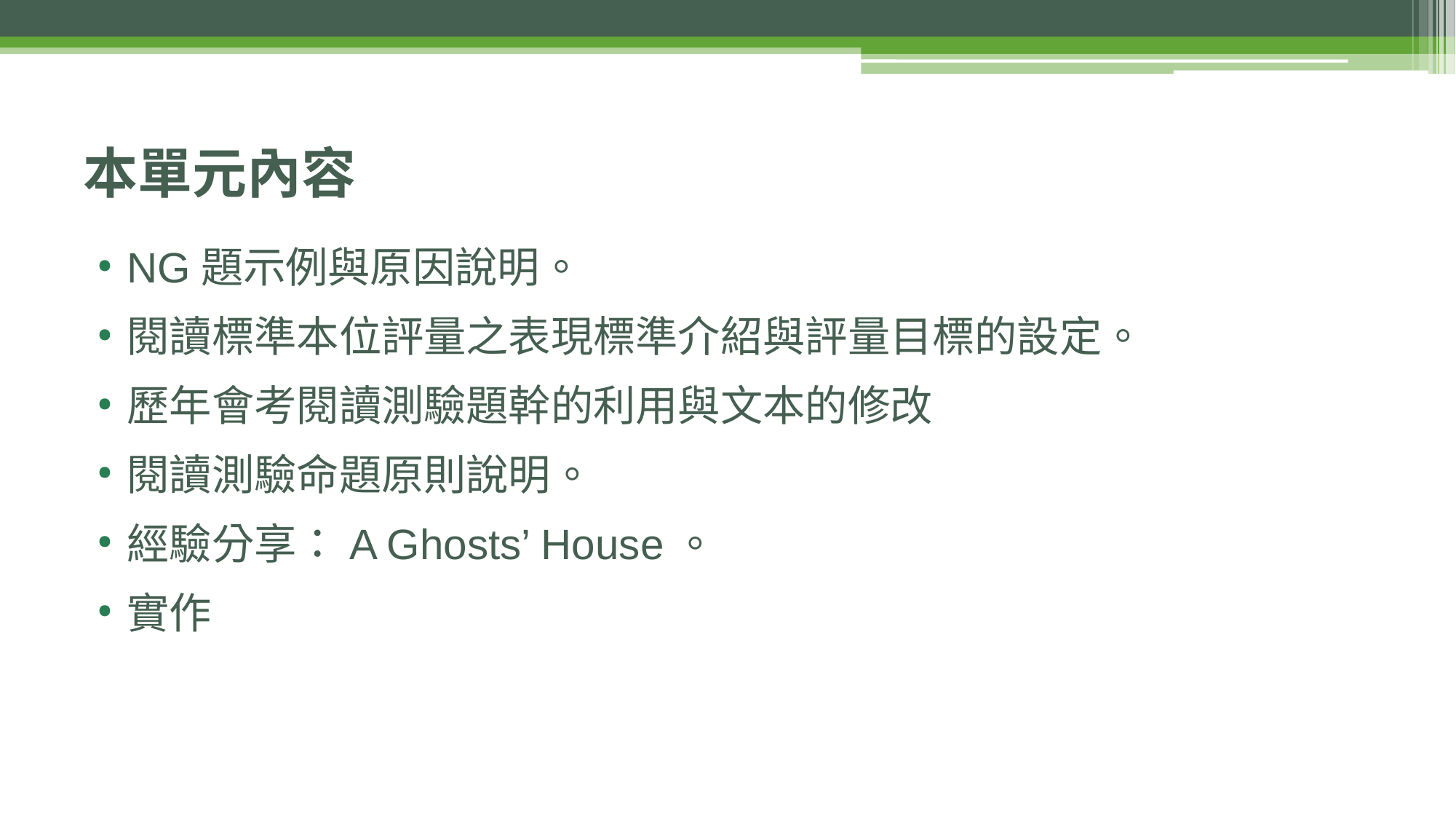

# 本單元內容
NG題示例與原因說明。
閱讀標準本位評量之表現標準介紹與評量目標的設定。
歷年會考閱讀測驗題幹的利用與文本的修改
閱讀測驗命題原則說明。
經驗分享：A Ghosts’ House。
實作